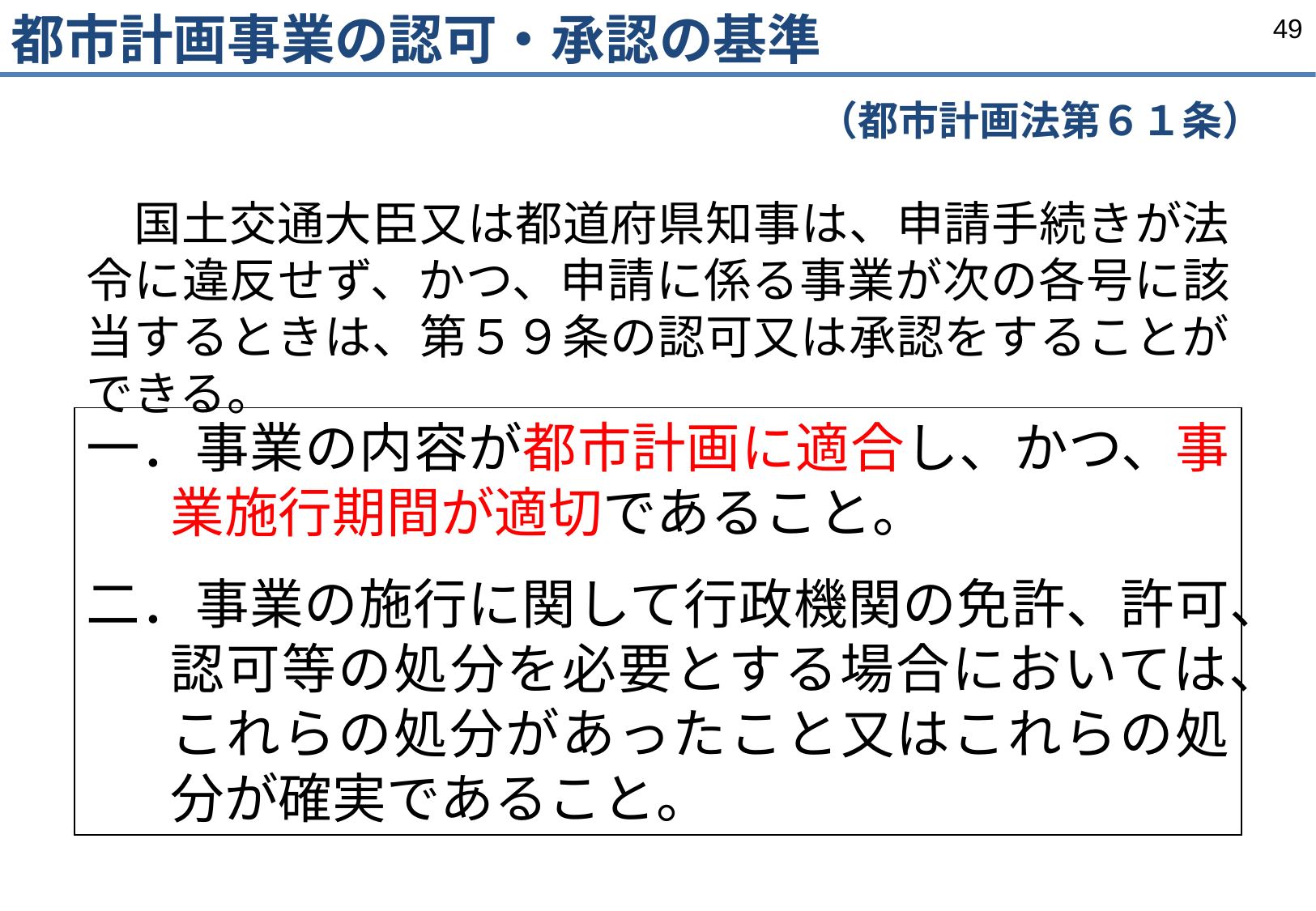

都市計画事業の認可・承認の基準
 （都市計画法第６１条）
　国土交通大臣又は都道府県知事は、申請手続きが法令に違反せず、かつ、申請に係る事業が次の各号に該当するときは、第５９条の認可又は承認をすることができる。
一．事業の内容が都市計画に適合し、かつ、事業施行期間が適切であること。
二．事業の施行に関して行政機関の免許、許可、認可等の処分を必要とする場合においては、これらの処分があったこと又はこれらの処分が確実であること。